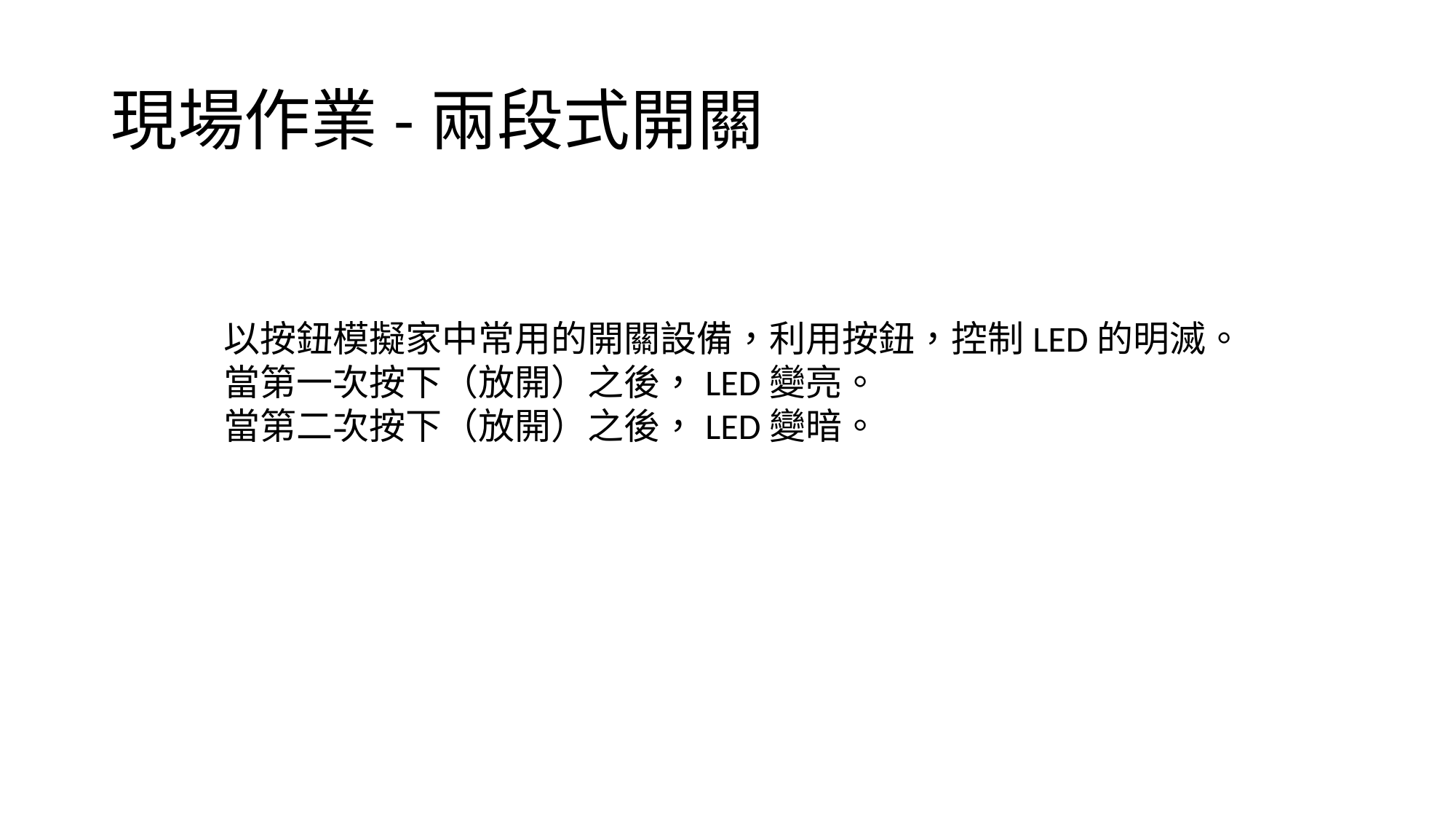

# 現場作業-兩段式開關
以按鈕模擬家中常用的開關設備，利用按鈕，控制LED的明滅。
當第一次按下（放開）之後，LED變亮。
當第二次按下（放開）之後，LED變暗。